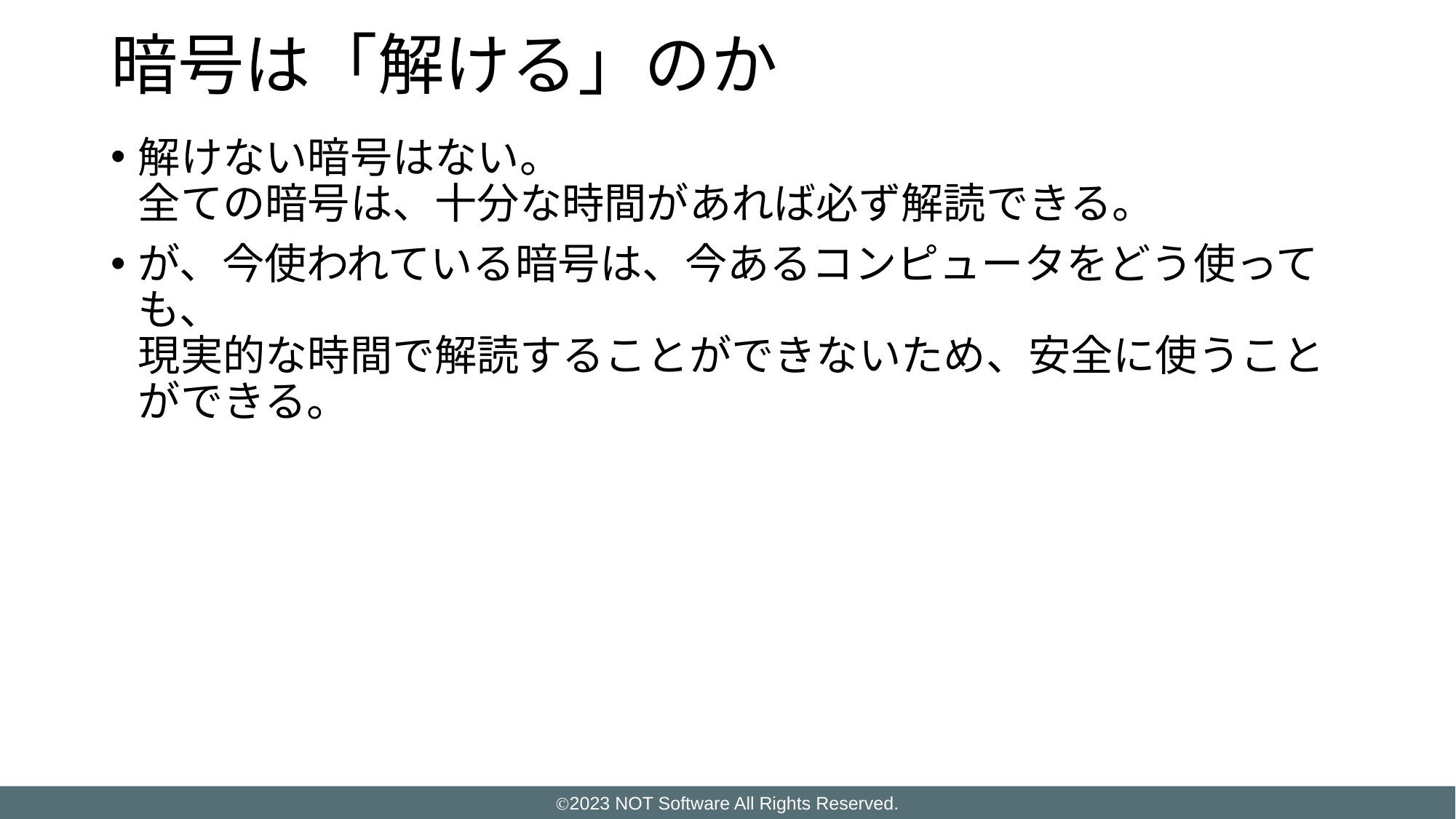

# 暗号は「解ける」のか
解けない暗号はない。
全ての暗号は、十分な時間があれば必ず解読できる。
が、今使われている暗号は、今あるコンピュータをどう使っても、
現実的な時間で解読することができないため、安全に使うことができる。